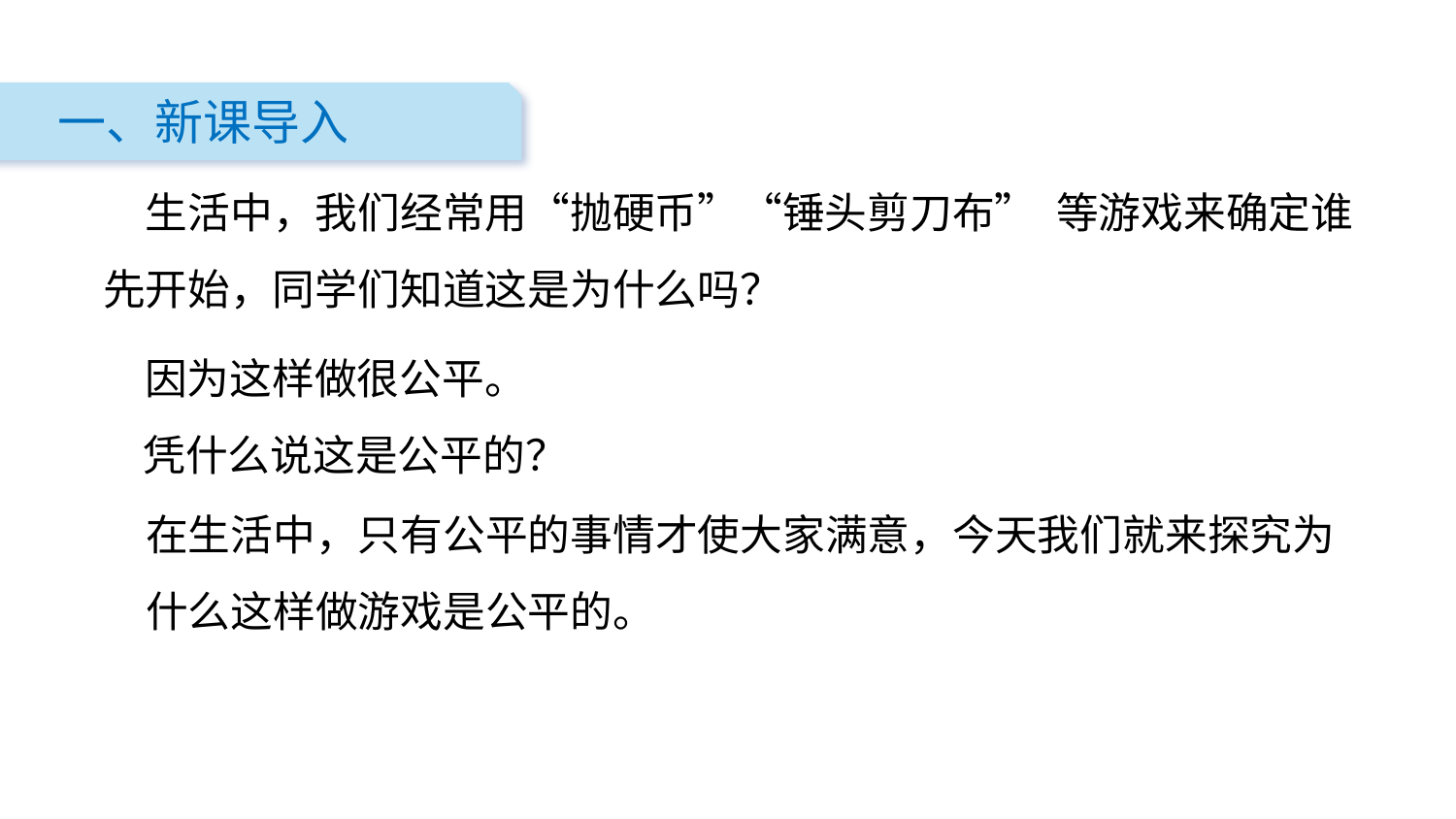

一、新课导入
生活中，我们经常用“抛硬币”“锤头剪刀布”  等游戏来确定谁先开始，同学们知道这是为什么吗？
因为这样做很公平。
凭什么说这是公平的？
在生活中，只有公平的事情才使大家满意，今天我们就来探究为什么这样做游戏是公平的。